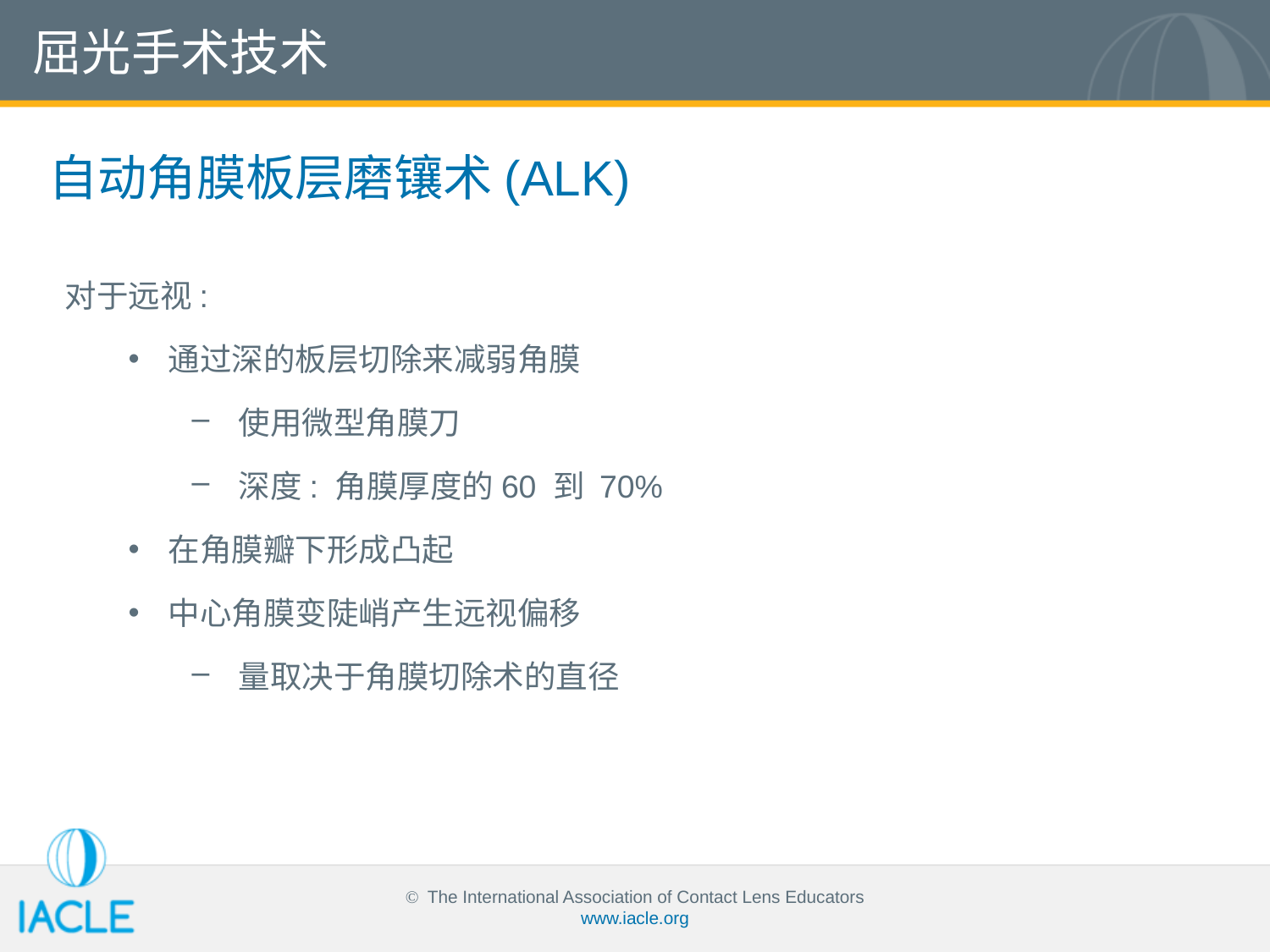

屈光手术技术
自动角膜板层磨镶术(ALK)
对于远视:
通过深的板层切除来减弱角膜
 使用微型角膜刀
 深度: 角膜厚度的60 到 70%
在角膜瓣下形成凸起
中心角膜变陡峭产生远视偏移
 量取决于角膜切除术的直径